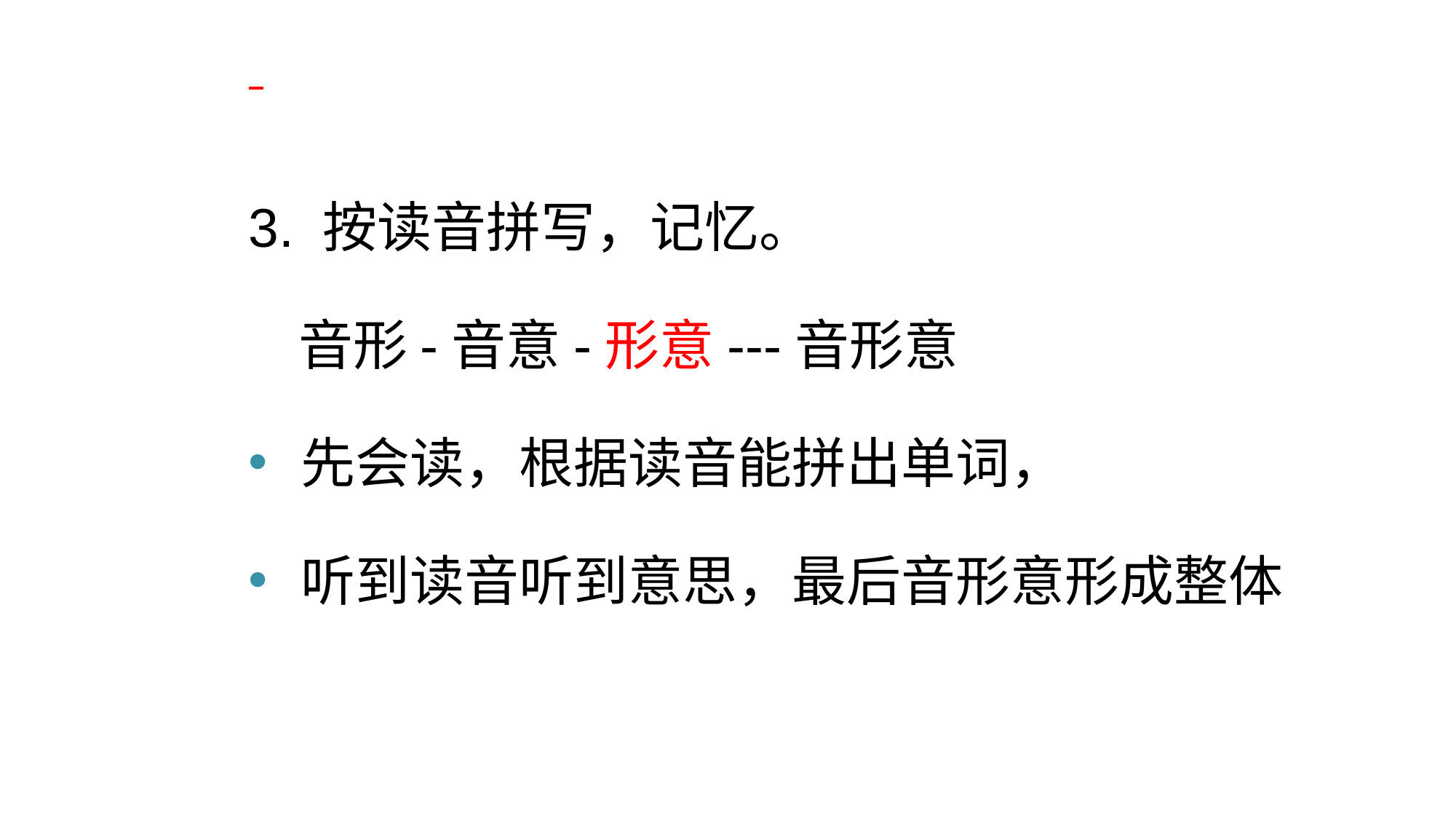

3. 按读音拼写，记忆。
   音形-音意-形意---音形意
 先会读，根据读音能拼出单词，
 听到读音听到意思，最后音形意形成整体